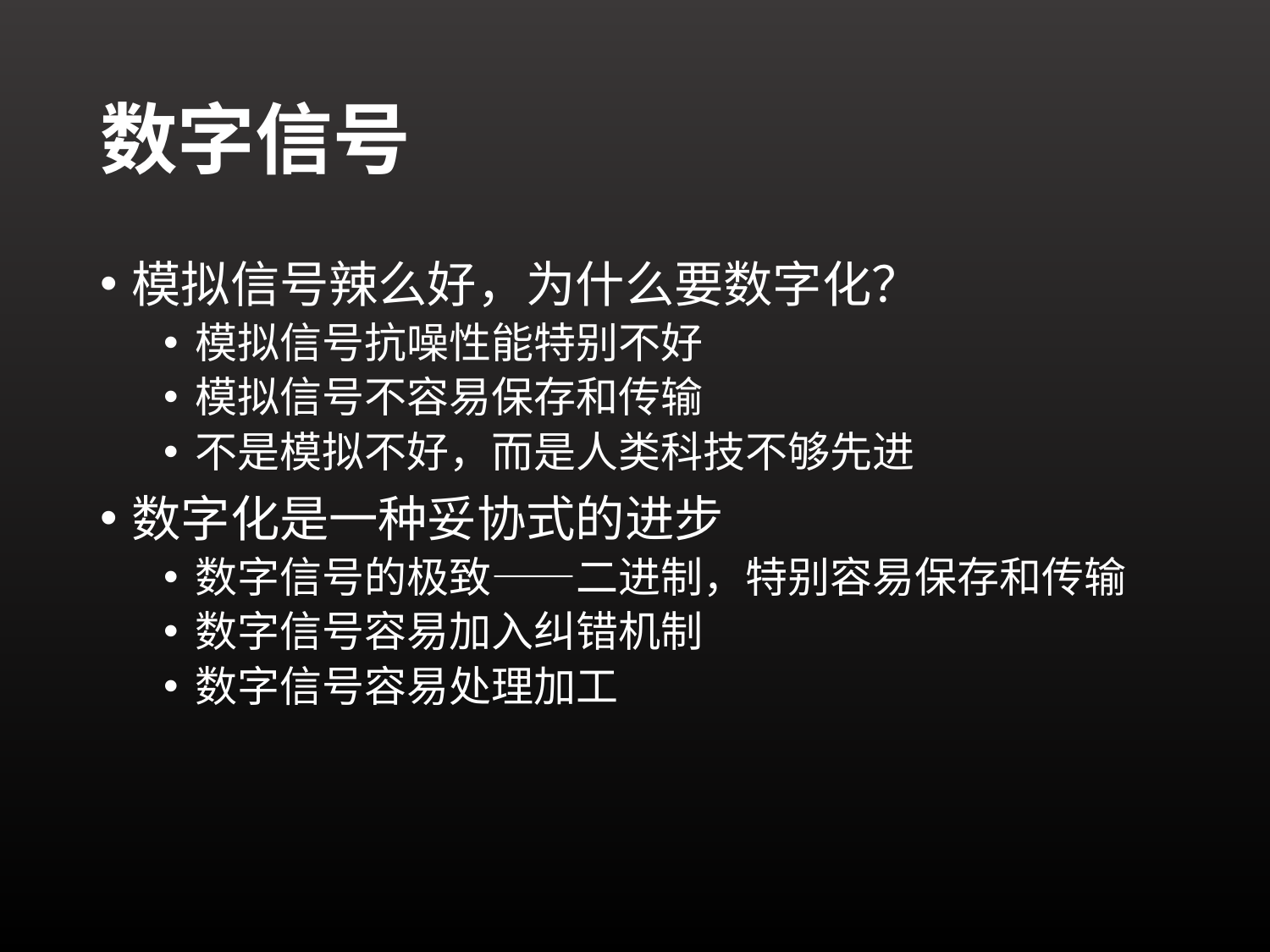

# 数字信号
模拟信号辣么好，为什么要数字化？
模拟信号抗噪性能特别不好
模拟信号不容易保存和传输
不是模拟不好，而是人类科技不够先进
数字化是一种妥协式的进步
数字信号的极致——二进制，特别容易保存和传输
数字信号容易加入纠错机制
数字信号容易处理加工